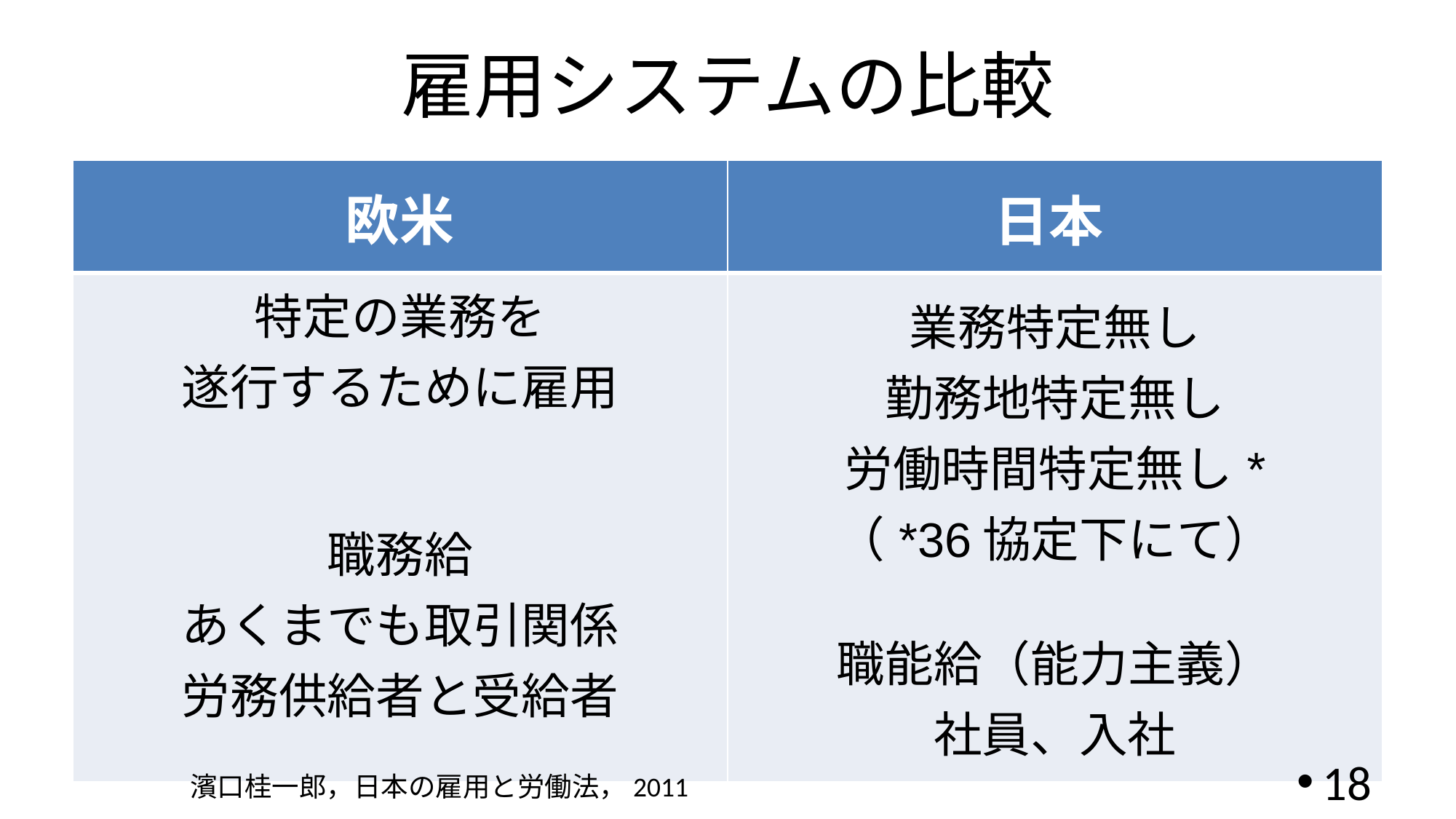

# 雇用システムの比較
| 欧米 | 日本 |
| --- | --- |
| 特定の業務を 遂行するために雇用 職務給 あくまでも取引関係 労務供給者と受給者 | 業務特定無し 勤務地特定無し 労働時間特定無し\* （\*36協定下にて） 職能給（能力主義） 社員、入社 |
18
濱口桂一郎，日本の雇用と労働法，2011